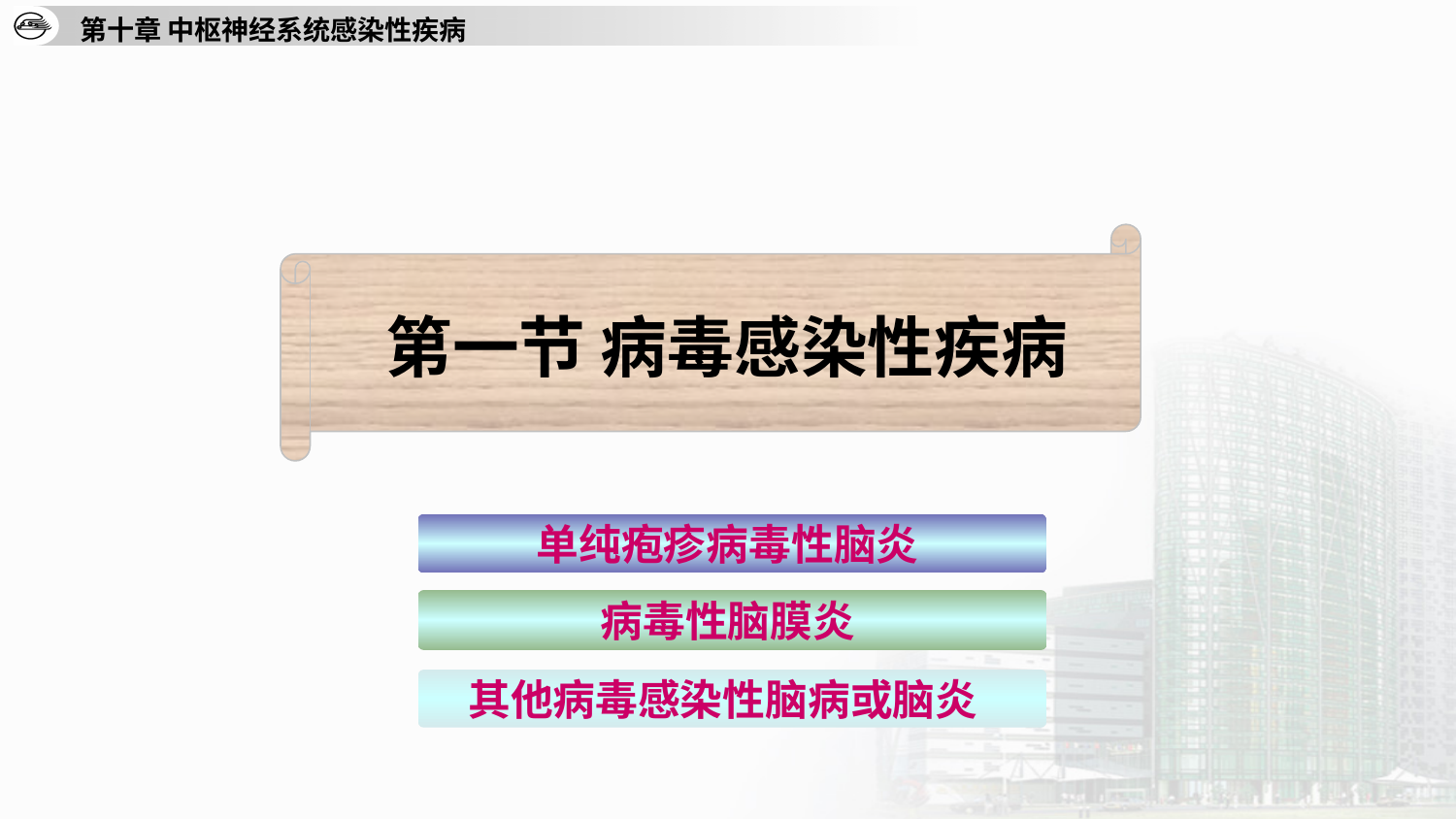

第一节 病毒感染性疾病
 单纯疱疹病毒性脑炎
 病毒性脑膜炎
 其他病毒感染性脑病或脑炎